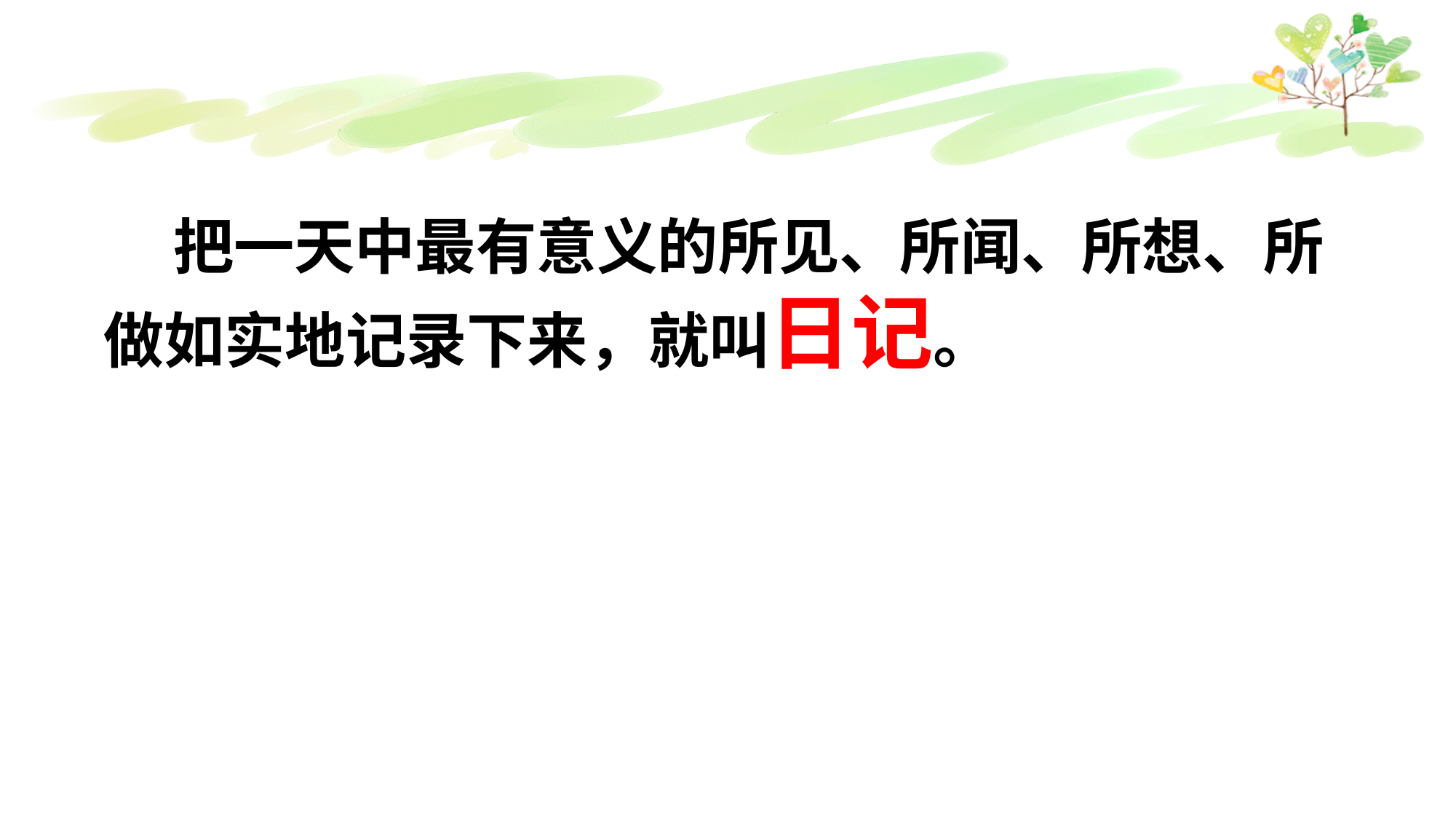

把一天中最有意义的所见、所闻、所想、所做如实地记录下来，就叫日记。
作息
时间